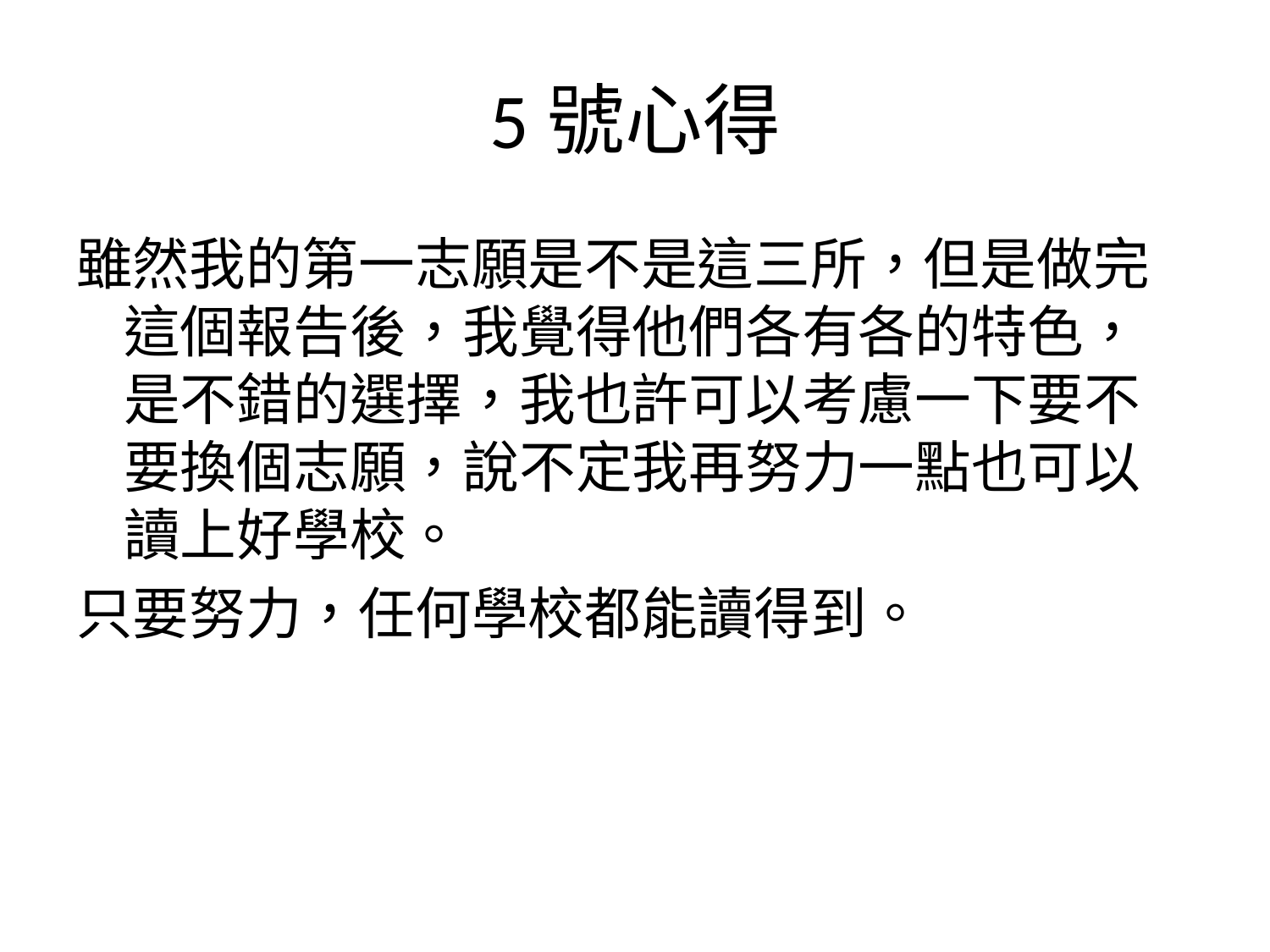

# 5號心得
雖然我的第一志願是不是這三所，但是做完這個報告後，我覺得他們各有各的特色，是不錯的選擇，我也許可以考慮一下要不要換個志願，說不定我再努力一點也可以讀上好學校。
只要努力，任何學校都能讀得到。